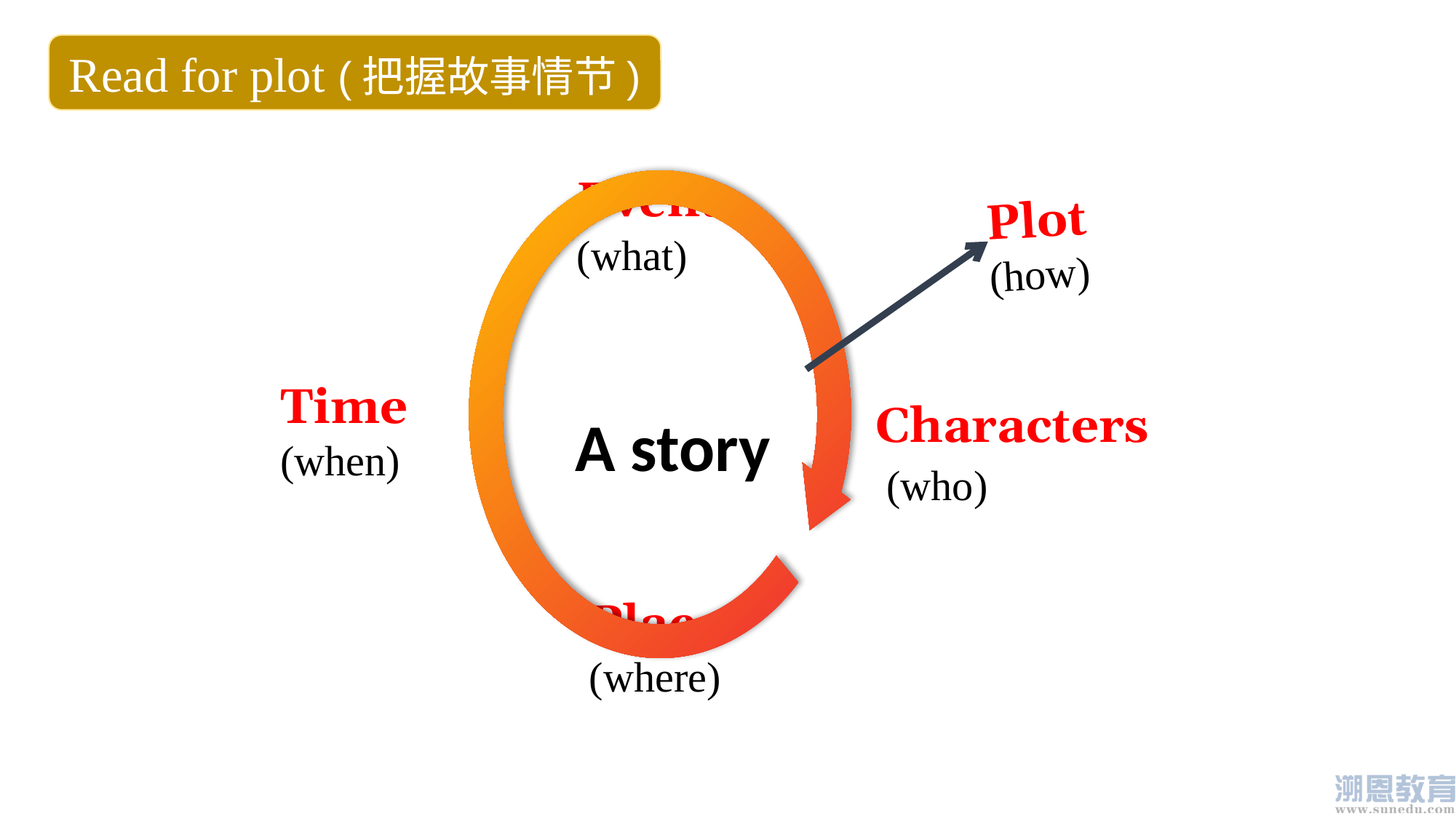

Read for plot (把握故事情节)
Event
(what)
Time
(when)
Characters
 (who)
Place
(where)

Plot
(how)
A story